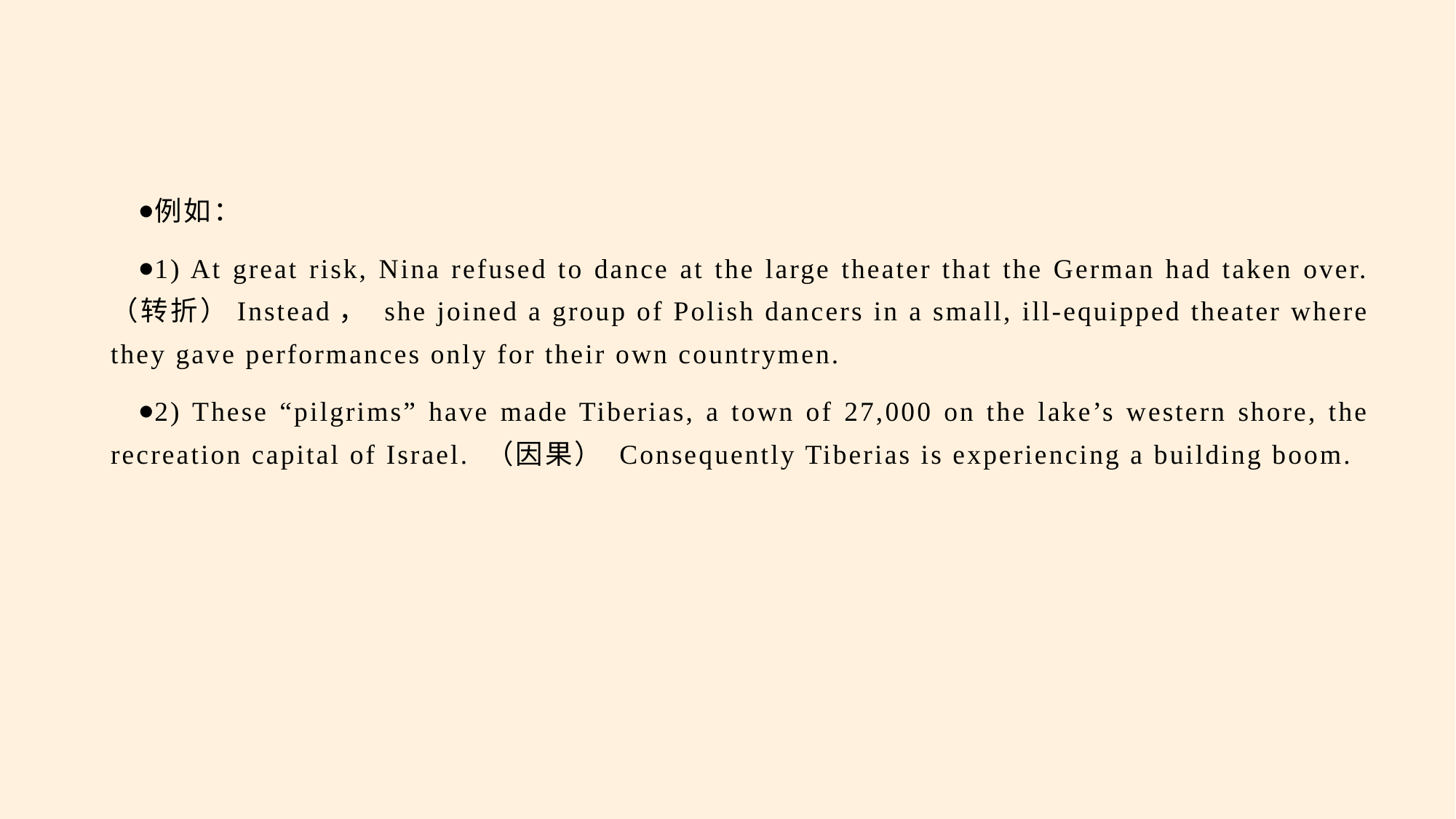

#
例如：
1) At great risk, Nina refused to dance at the large theater that the German had taken over. （转折）Instead， she joined a group of Polish dancers in a small, ill-equipped theater where they gave performances only for their own countrymen.
2) These “pilgrims” have made Tiberias, a town of 27,000 on the lake’s western shore, the recreation capital of Israel. （因果） Consequently Tiberias is experiencing a building boom.